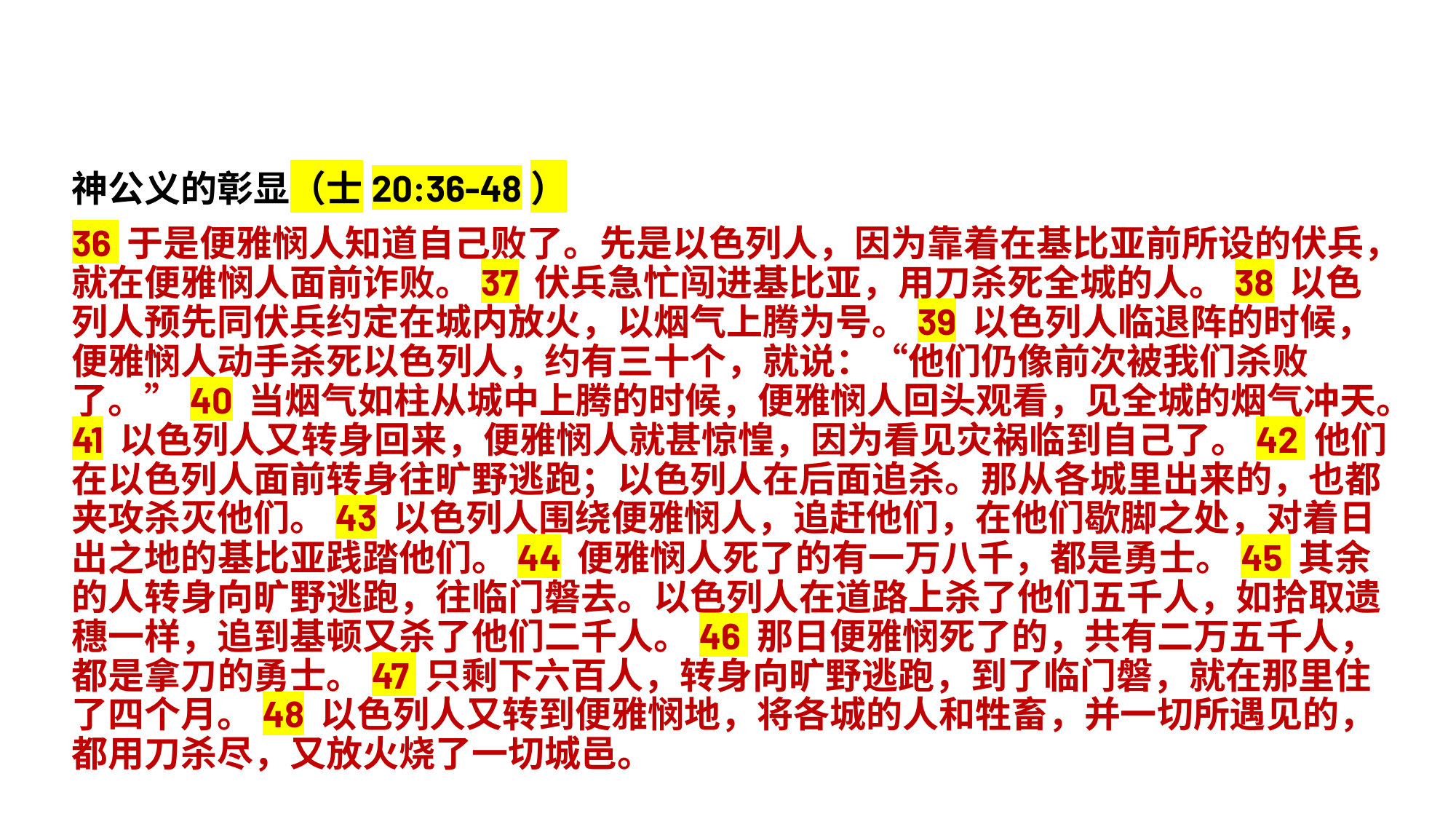

神公义的彰显（士20:36-48）
36 于是便雅悯人知道自己败了。先是以色列人，因为靠着在基比亚前所设的伏兵，就在便雅悯人面前诈败。37 伏兵急忙闯进基比亚，用刀杀死全城的人。38 以色列人预先同伏兵约定在城内放火，以烟气上腾为号。39 以色列人临退阵的时候，便雅悯人动手杀死以色列人，约有三十个，就说：“他们仍像前次被我们杀败了。”40 当烟气如柱从城中上腾的时候，便雅悯人回头观看，见全城的烟气冲天。41 以色列人又转身回来，便雅悯人就甚惊惶，因为看见灾祸临到自己了。42 他们在以色列人面前转身往旷野逃跑；以色列人在后面追杀。那从各城里出来的，也都夹攻杀灭他们。43 以色列人围绕便雅悯人，追赶他们，在他们歇脚之处，对着日出之地的基比亚践踏他们。44 便雅悯人死了的有一万八千，都是勇士。45 其余的人转身向旷野逃跑，往临门磐去。以色列人在道路上杀了他们五千人，如拾取遗穗一样，追到基顿又杀了他们二千人。46 那日便雅悯死了的，共有二万五千人，都是拿刀的勇士。47 只剩下六百人，转身向旷野逃跑，到了临门磐，就在那里住了四个月。48 以色列人又转到便雅悯地，将各城的人和牲畜，并一切所遇见的，都用刀杀尽，又放火烧了一切城邑。